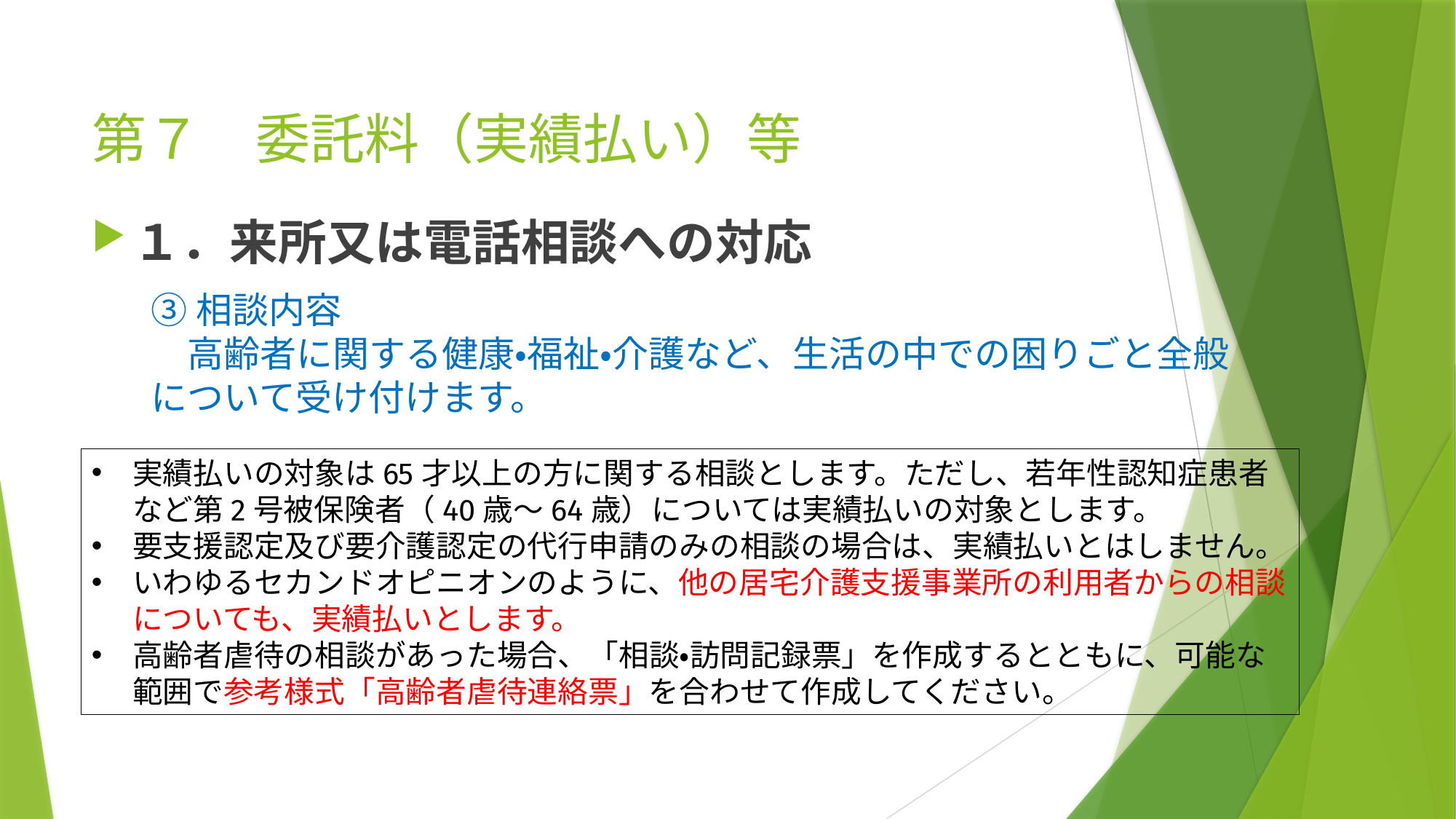

# 第７　委託料（実績払い）等
１．来所又は電話相談への対応
③相談内容
　高齢者に関する健康・福祉・介護など、生活の中での困りごと全般について受け付けます。
実績払いの対象は65才以上の方に関する相談とします。ただし、若年性認知症患者など第2号被保険者（40歳～64歳）については実績払いの対象とします。
要支援認定及び要介護認定の代行申請のみの相談の場合は、実績払いとはしません。
いわゆるセカンドオピニオンのように、他の居宅介護支援事業所の利用者からの相談についても、実績払いとします。
高齢者虐待の相談があった場合、「相談・訪問記録票」を作成するとともに、可能な範囲で参考様式「高齢者虐待連絡票」を合わせて作成してください。